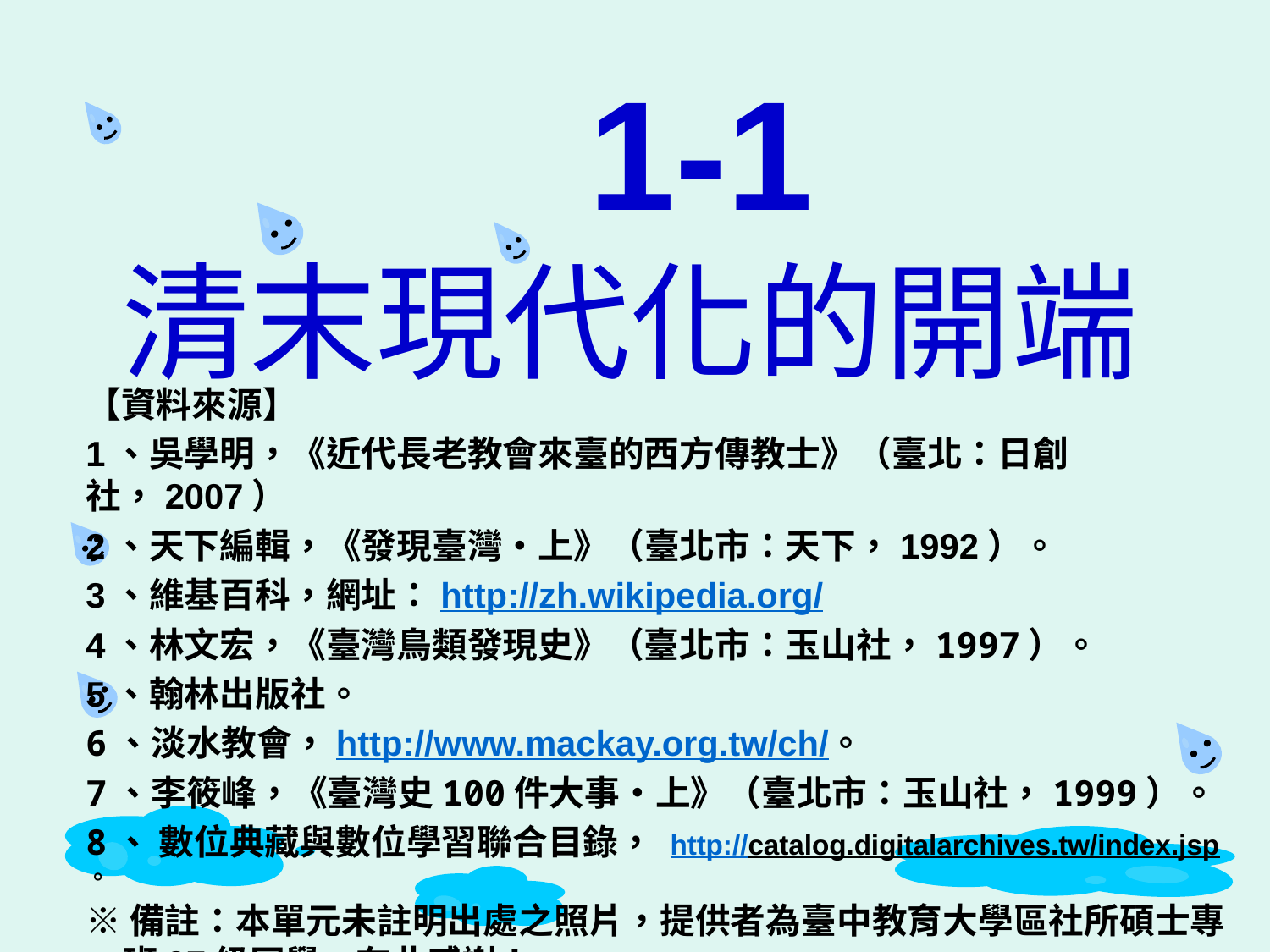

# 1-1 清末現代化的開端
【資料來源】
1、吳學明，《近代長老教會來臺的西方傳教士》（臺北：日創社，2007）
2、天下編輯，《發現臺灣•上》（臺北市：天下，1992）。
3、維基百科，網址：http://zh.wikipedia.org/
4、林文宏，《臺灣鳥類發現史》（臺北市：玉山社，1997）。
5、翰林出版社。
6、淡水教會，http://www.mackay.org.tw/ch/。
7、李筱峰，《臺灣史100件大事•上》（臺北市：玉山社，1999）。
8、 數位典藏與數位學習聯合目錄， http://catalog.digitalarchives.tw/index.jsp。
※備註：本單元未註明出處之照片，提供者為臺中教育大學區社所碩士專班97級同學，在此感謝！